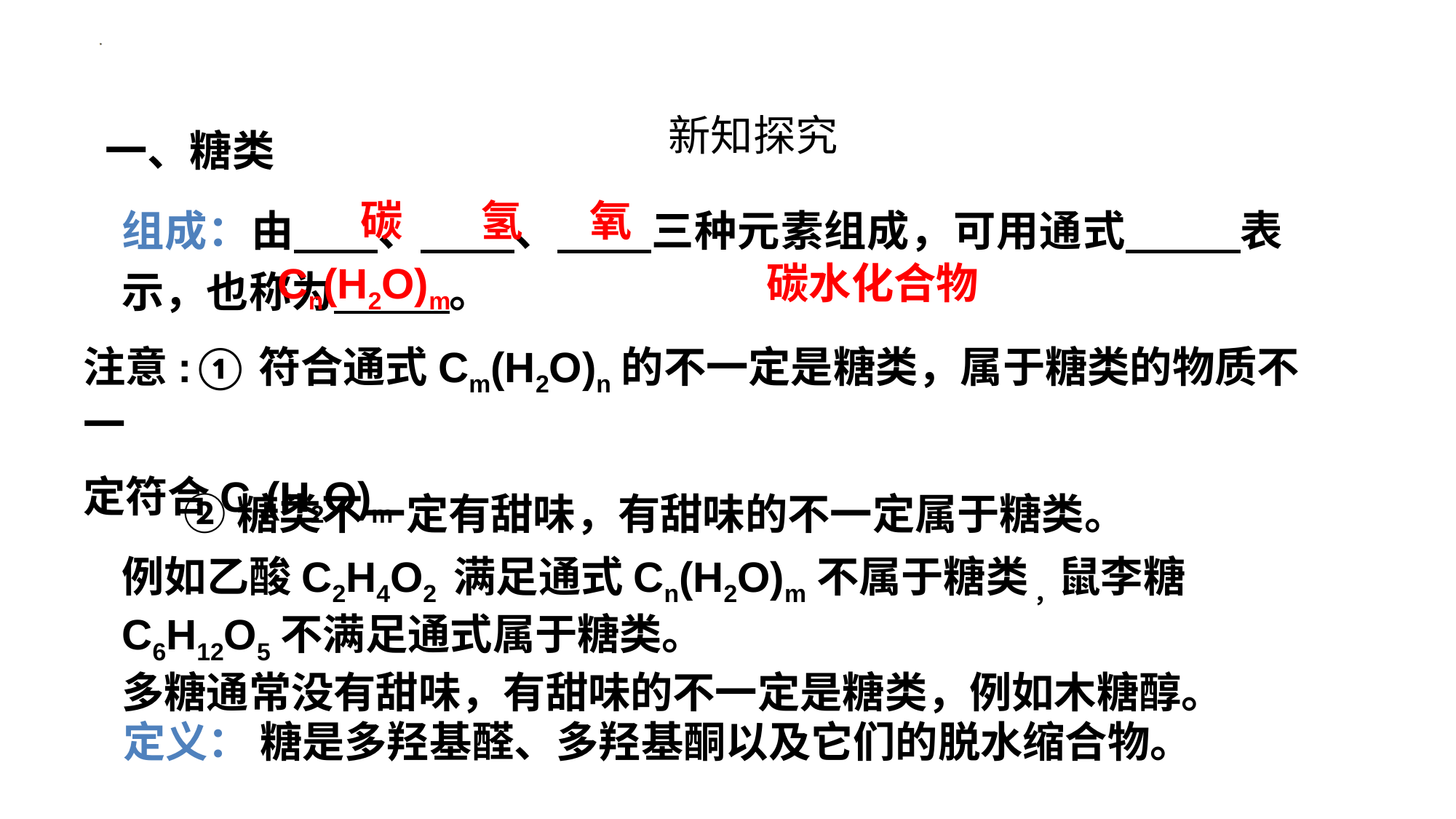

新知探究
一、糖类
组成：由        、         、         三种元素组成，可用通式           表示，也称为            。
碳        氢       氧
碳水化合物
Cn(H2O)m
注意:①符合通式Cm(H2O)n的不一定是糖类，属于糖类的物质不一
定符合Cn(H2O)m
②糖类不一定有甜味，有甜味的不一定属于糖类。
例如乙酸C2H4O2 满足通式Cn(H2O)m不属于糖类 ，鼠李糖C6H12O5不满足通式属于糖类。
多糖通常没有甜味，有甜味的不一定是糖类，例如木糖醇。
定义： 糖是多羟基醛、多羟基酮以及它们的脱水缩合物。